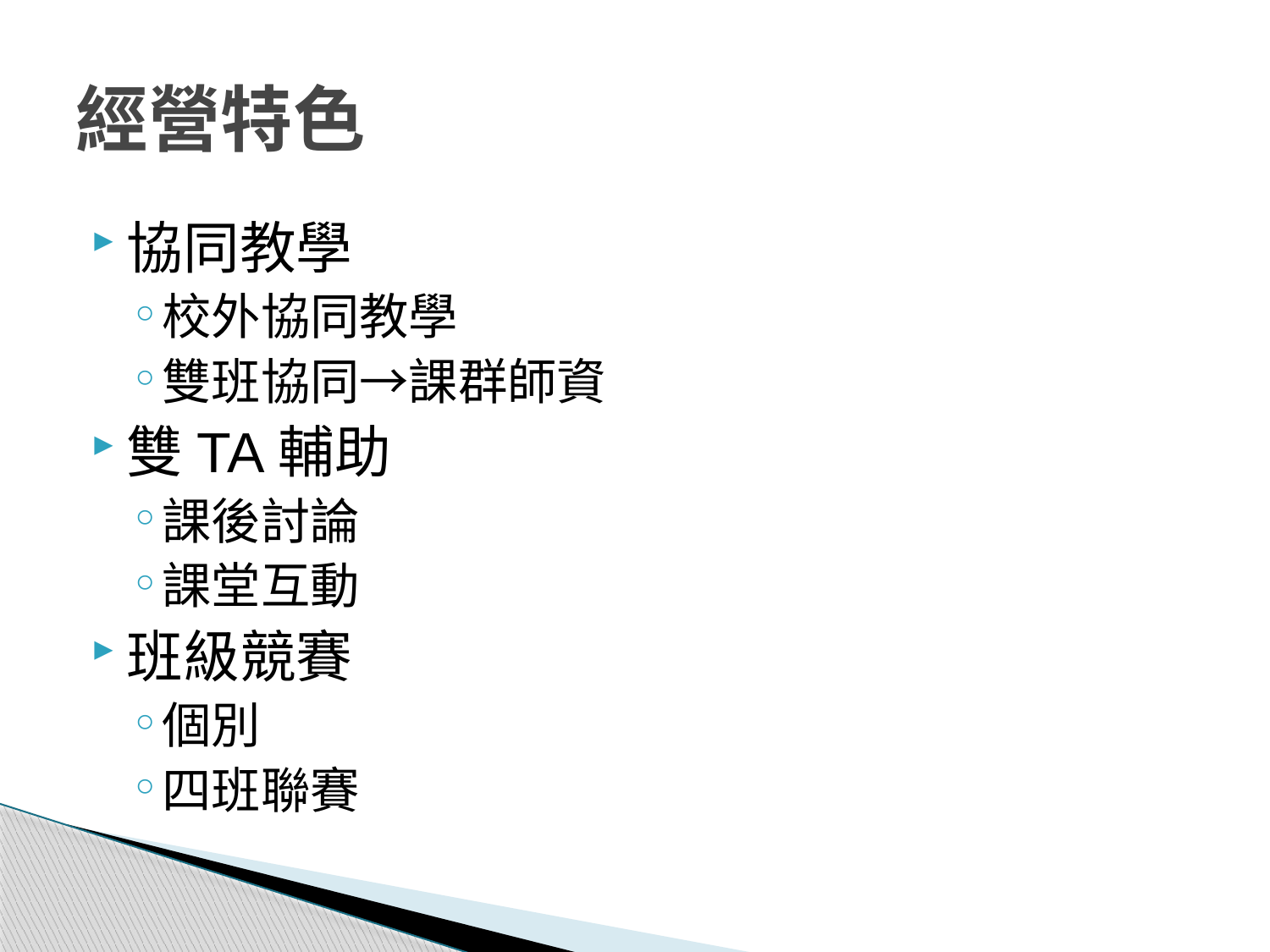

# 經營特色
協同教學
校外協同教學
雙班協同→課群師資
雙TA輔助
課後討論
課堂互動
班級競賽
個別
四班聯賽